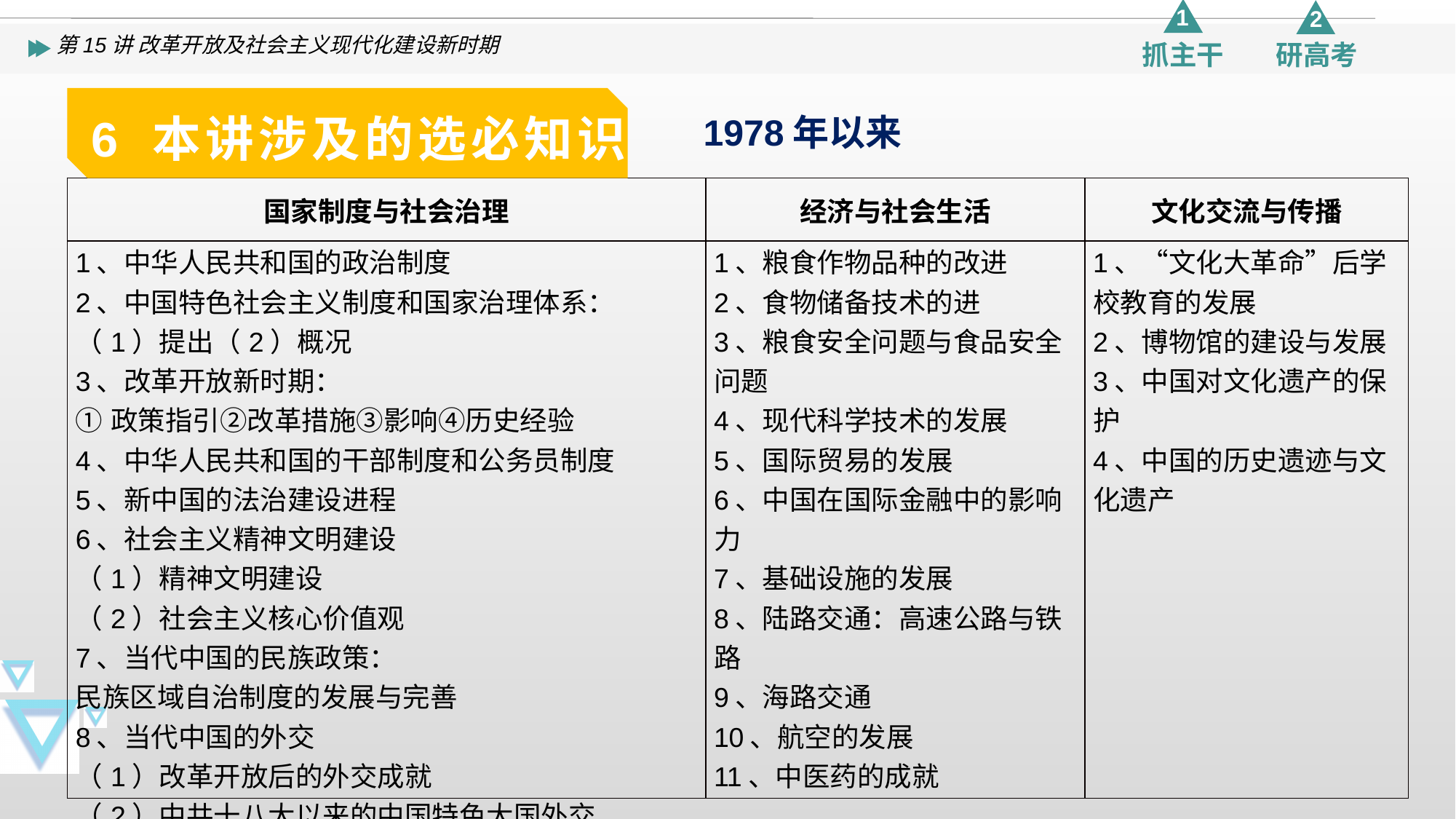

6 本讲涉及的选必知识
1978年以来
| 国家制度与社会治理 | 经济与社会生活 | 文化交流与传播 |
| --- | --- | --- |
| 1、中华人民共和国的政治制度 2、中国特色社会主义制度和国家治理体系： （1）提出（2）概况 3、改革开放新时期： ①政策指引②改革措施③影响④历史经验 4、中华人民共和国的干部制度和公务员制度 5、新中国的法治建设进程 6、社会主义精神文明建设 （1）精神文明建设 （2）社会主义核心价值观 7、当代中国的民族政策： 民族区域自治制度的发展与完善 8、当代中国的外交 （1）改革开放后的外交成就 （2）中共十八大以来的中国特色大国外交 9、中国关税制度的演变 10、个人所得税制度 | 1、粮食作物品种的改进 2、食物储备技术的进 3、粮食安全问题与食品安全问题 4、现代科学技术的发展 5、国际贸易的发展 6、中国在国际金融中的影响力 7、基础设施的发展 8、陆路交通：高速公路与铁路 9、海路交通 10、航空的发展 11、中医药的成就 | 1、“文化大革命”后学校教育的发展 2、博物馆的建设与发展 3、中国对文化遗产的保护 4、中国的历史遗迹与文化遗产 |